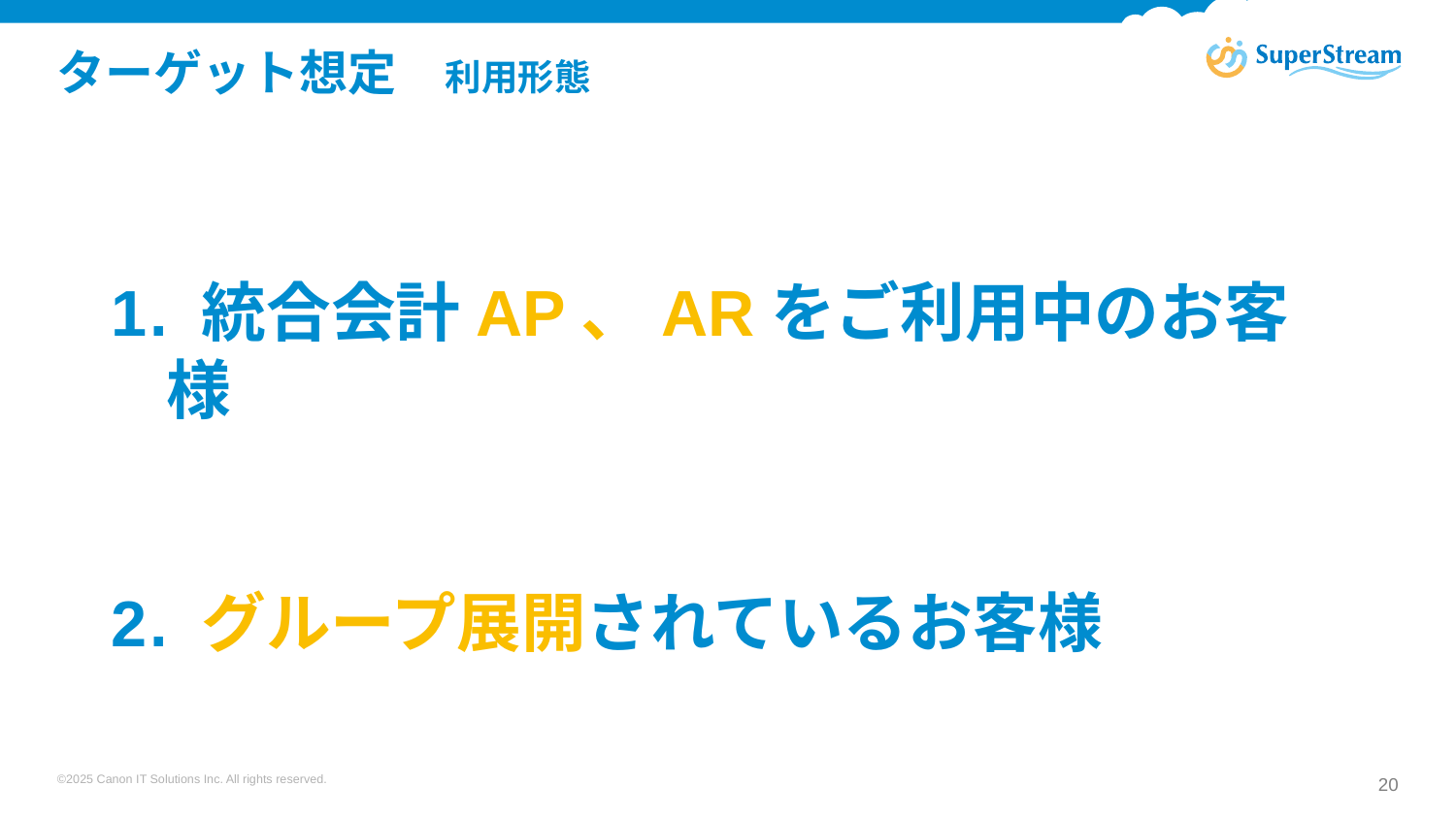

# ターゲット想定　利用形態
 統合会計AP、ARをご利用中のお客様

 グループ展開されているお客様
©2025 Canon IT Solutions Inc. All rights reserved.
20